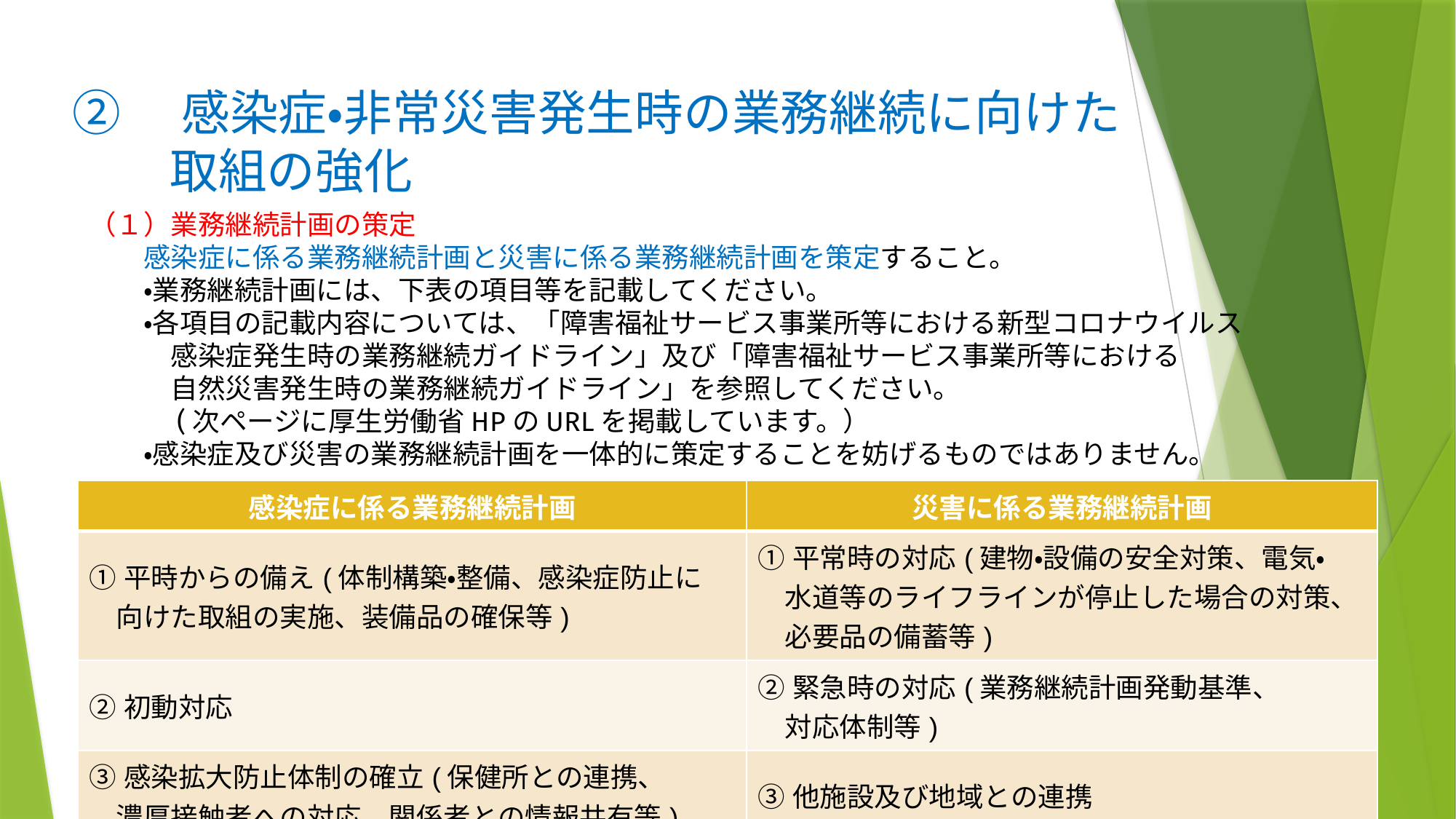

②　感染症・非常災害発生時の業務継続に向けた
　　取組の強化
# （１）業務継続計画の策定 　　感染症に係る業務継続計画と災害に係る業務継続計画を策定すること。 　　・業務継続計画には、下表の項目等を記載してください。 　　・各項目の記載内容については、「障害福祉サービス事業所等における新型コロナウイルス 　　　感染症発生時の業務継続ガイドライン」及び「障害福祉サービス事業所等における 　　　自然災害発生時の業務継続ガイドライン」を参照してください。 　　　(次ページに厚生労働省HPのURLを掲載しています。） 　　・感染症及び災害の業務継続計画を一体的に策定することを妨げるものではありません。
| 感染症に係る業務継続計画 | 災害に係る業務継続計画 |
| --- | --- |
| ①平時からの備え(体制構築・整備、感染症防止に 　向けた取組の実施、装備品の確保等) | ①平常時の対応(建物・設備の安全対策、電気・　 　水道等のライフラインが停止した場合の対策、 　必要品の備蓄等) |
| ②初動対応 | ②緊急時の対応(業務継続計画発動基準、 　対応体制等) |
| ③感染拡大防止体制の確立(保健所との連携、 　濃厚接触者への対応、関係者との情報共有等) | ③他施設及び地域との連携 |